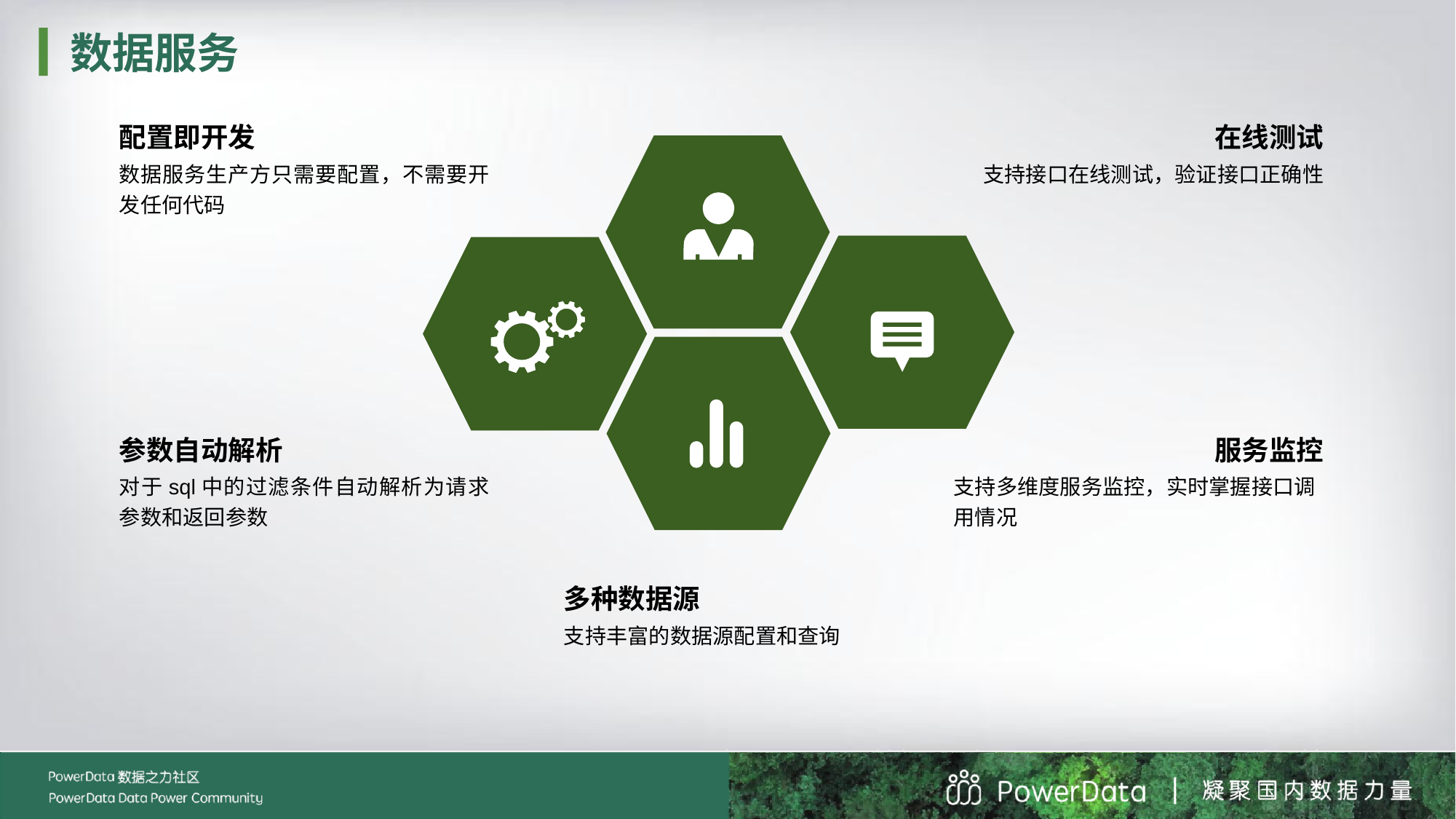

数据服务

配置即开发
数据服务生产方只需要配置，不需要开发任何代码
在线测试
支持接口在线测试，验证接口正确性

参数自动解析
对于sql中的过滤条件自动解析为请求参数和返回参数
服务监控
支持多维度服务监控，实时掌握接口调用情况
多种数据源
支持丰富的数据源配置和查询